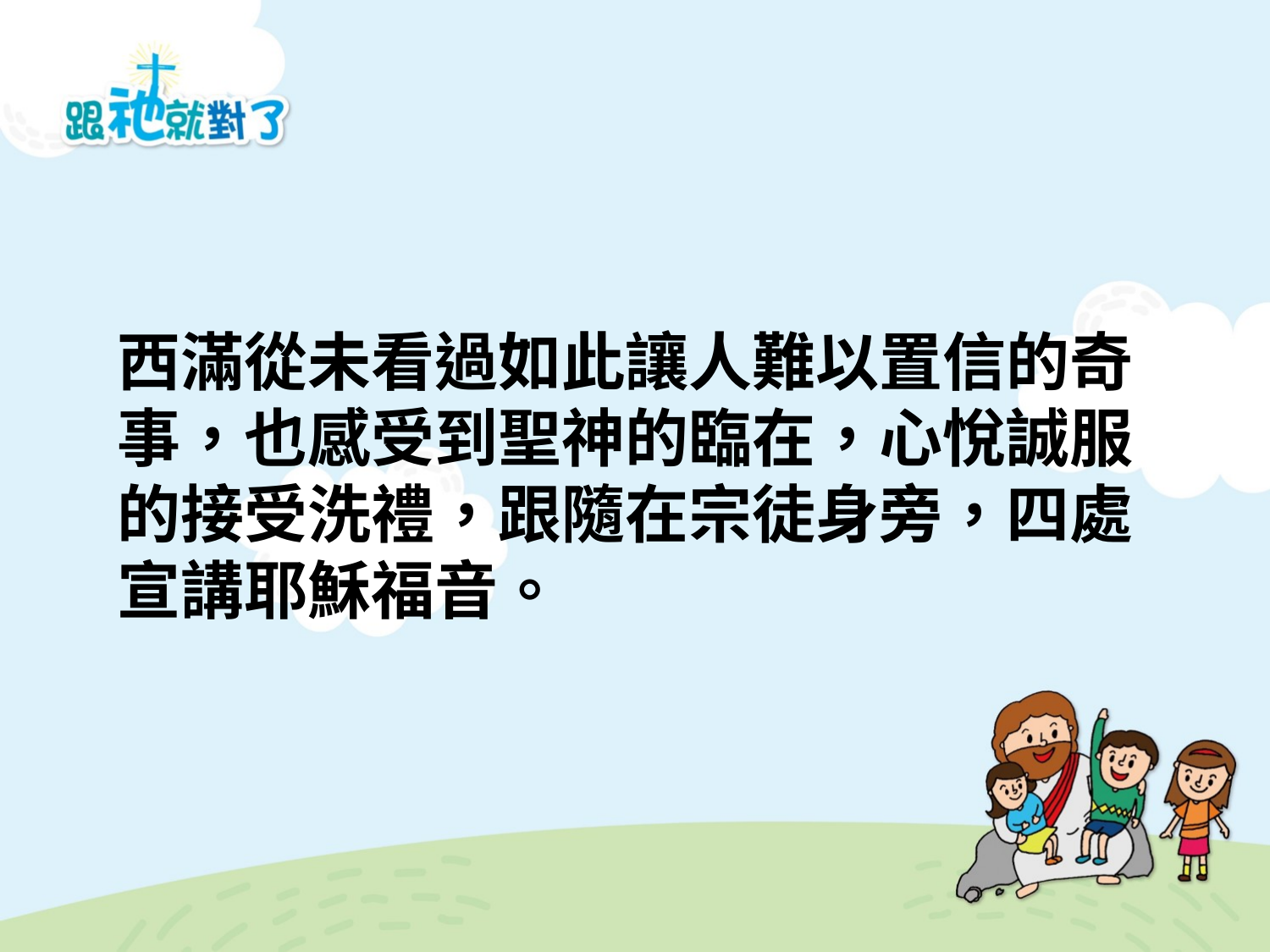

西滿從未看過如此讓人難以置信的奇事，也感受到聖神的臨在，心悅誠服的接受洗禮，跟隨在宗徒身旁，四處宣講耶穌福音。